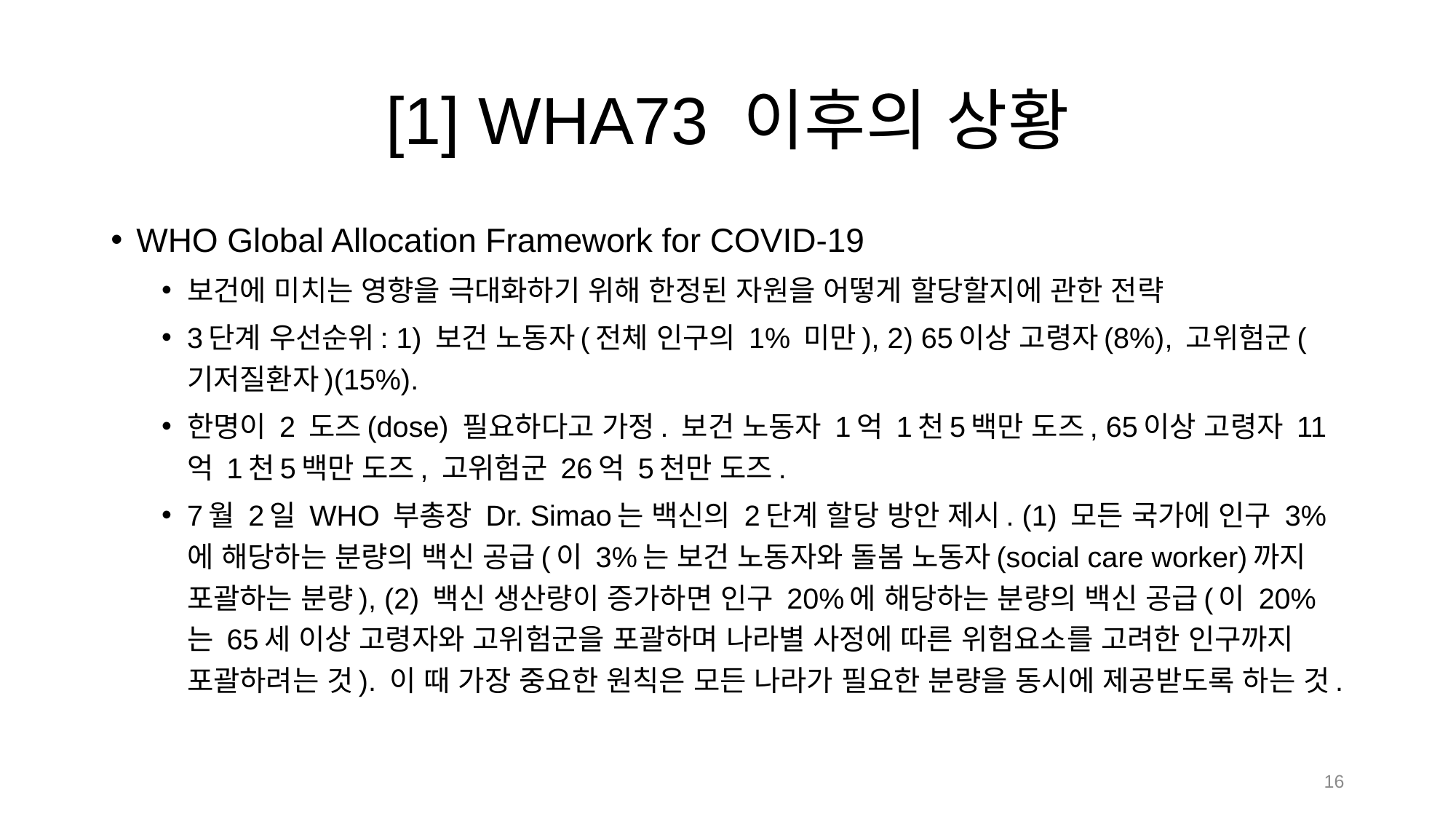

# [1] WHA73 이후의 상황
WHO Global Allocation Framework for COVID-19
보건에 미치는 영향을 극대화하기 위해 한정된 자원을 어떻게 할당할지에 관한 전략
3단계 우선순위: 1) 보건 노동자(전체 인구의 1% 미만), 2) 65이상 고령자(8%), 고위험군(기저질환자)(15%).
한명이 2 도즈(dose) 필요하다고 가정. 보건 노동자 1억 1천5백만 도즈, 65이상 고령자 11억 1천5백만 도즈, 고위험군 26억 5천만 도즈.
7월 2일 WHO 부총장 Dr. Simao는 백신의 2단계 할당 방안 제시. (1) 모든 국가에 인구 3%에 해당하는 분량의 백신 공급(이 3%는 보건 노동자와 돌봄 노동자(social care worker)까지 포괄하는 분량), (2) 백신 생산량이 증가하면 인구 20%에 해당하는 분량의 백신 공급(이 20%는 65세 이상 고령자와 고위험군을 포괄하며 나라별 사정에 따른 위험요소를 고려한 인구까지 포괄하려는 것). 이 때 가장 중요한 원칙은 모든 나라가 필요한 분량을 동시에 제공받도록 하는 것.
16